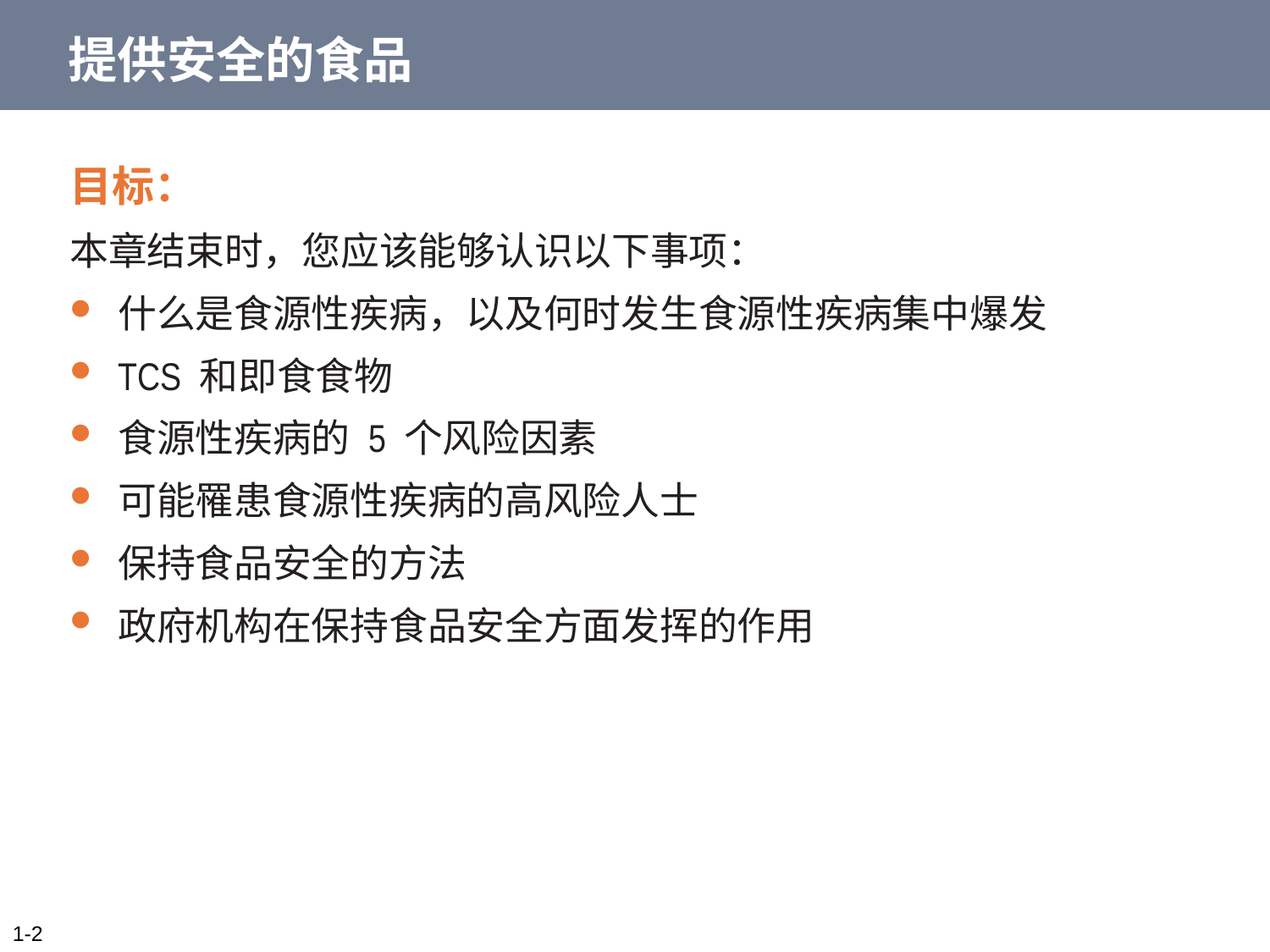

# 提供安全的食品
目标：
本章结束时，您应该能够认识以下事项：
什么是食源性疾病，以及何时发生食源性疾病集中爆发
TCS 和即食食物
食源性疾病的 5 个风险因素
可能罹患食源性疾病的高风险人士
保持食品安全的方法
政府机构在保持食品安全方面发挥的作用
1-2